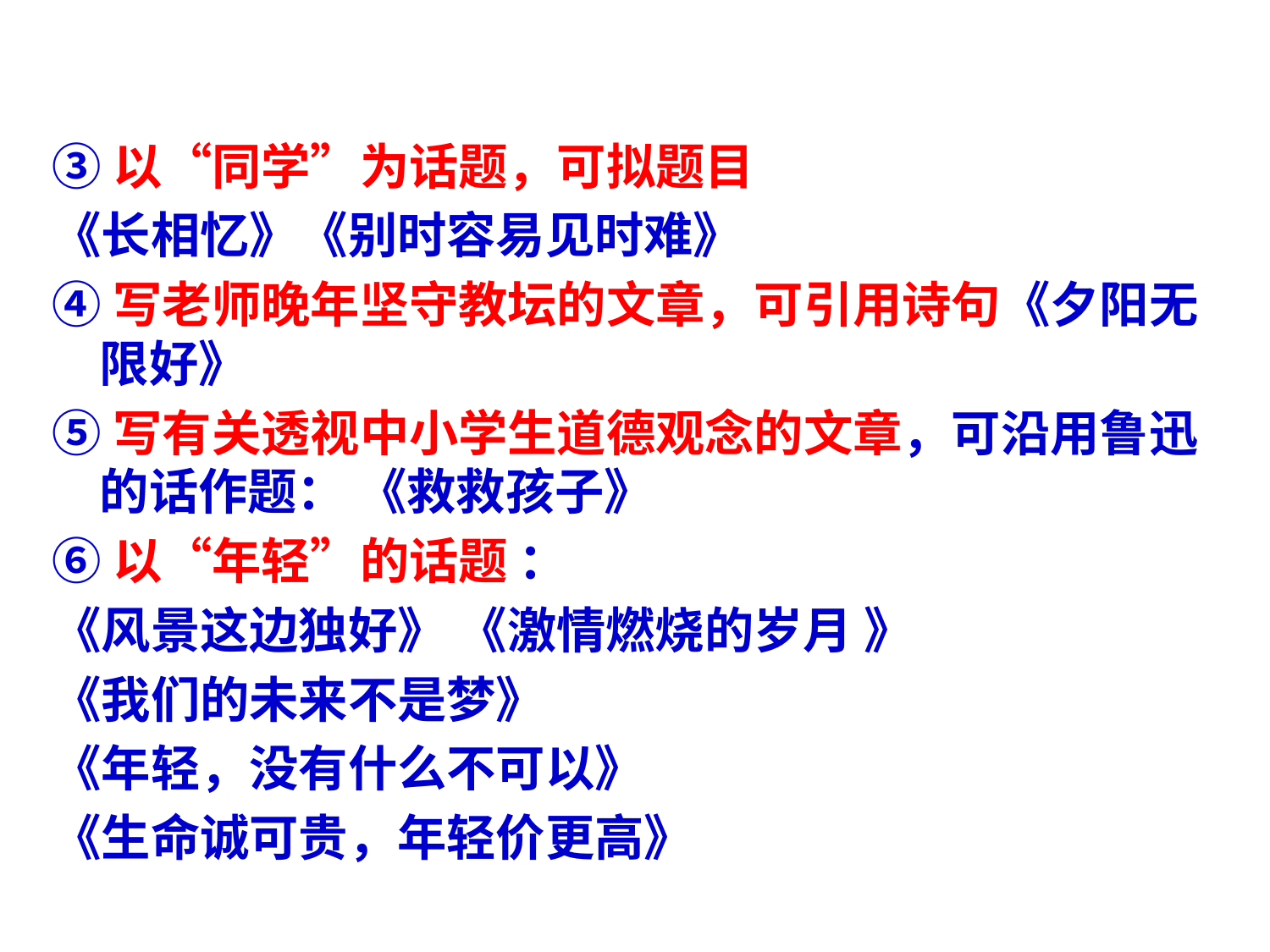

③以“同学”为话题，可拟题目
《长相忆》《别时容易见时难》
④写老师晚年坚守教坛的文章，可引用诗句《夕阳无限好》
⑤写有关透视中小学生道德观念的文章，可沿用鲁迅的话作题： 《救救孩子》
⑥以“年轻”的话题 ：
《风景这边独好》 《激情燃烧的岁月 》
《我们的未来不是梦》
《年轻，没有什么不可以》
《生命诚可贵，年轻价更高》